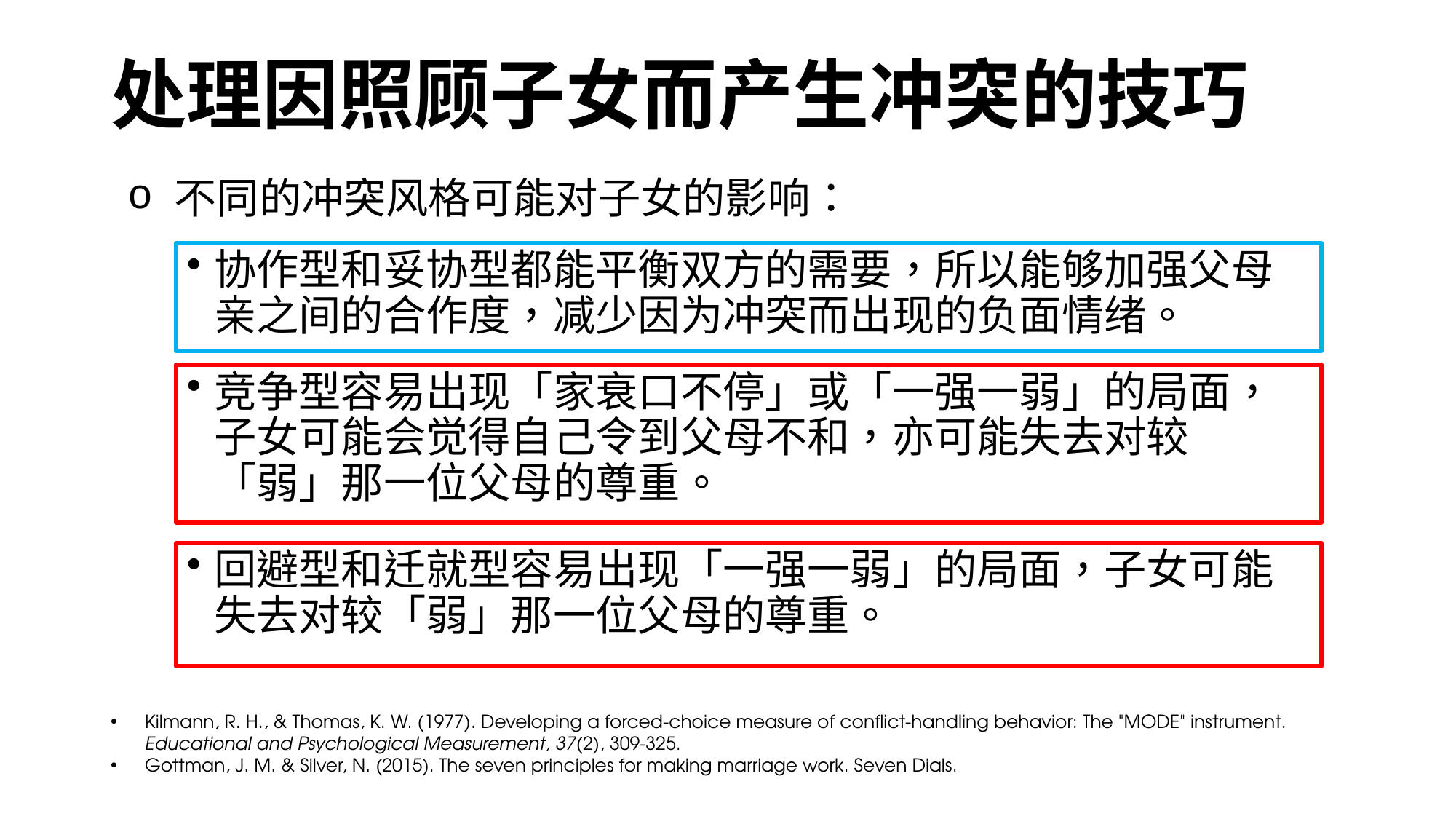

# 处理因照顾子女而产生冲突的技巧
 不同的冲突风格可能对子女的影响：
协作型和妥协型都能平衡双方的需要，所以能够加强父母亲之间的合作度，减少因为冲突而出现的负面情绪。
竞争型容易出现「家衰口不停」或「一强一弱」的局面，子女可能会觉得自己令到父母不和，亦可能失去对较「弱」那一位父母的尊重。
回避型和迁就型容易出现「一强一弱」的局面，子女可能失去对较「弱」那一位父母的尊重。
Kilmann, R. H., & Thomas, K. W. (1977). Developing a forced-choice measure of conflict-handling behavior: The "MODE" instrument. Educational and Psychological Measurement, 37(2), 309-325.
Gottman, J. M. & Silver, N. (2015). The seven principles for making marriage work. Seven Dials.